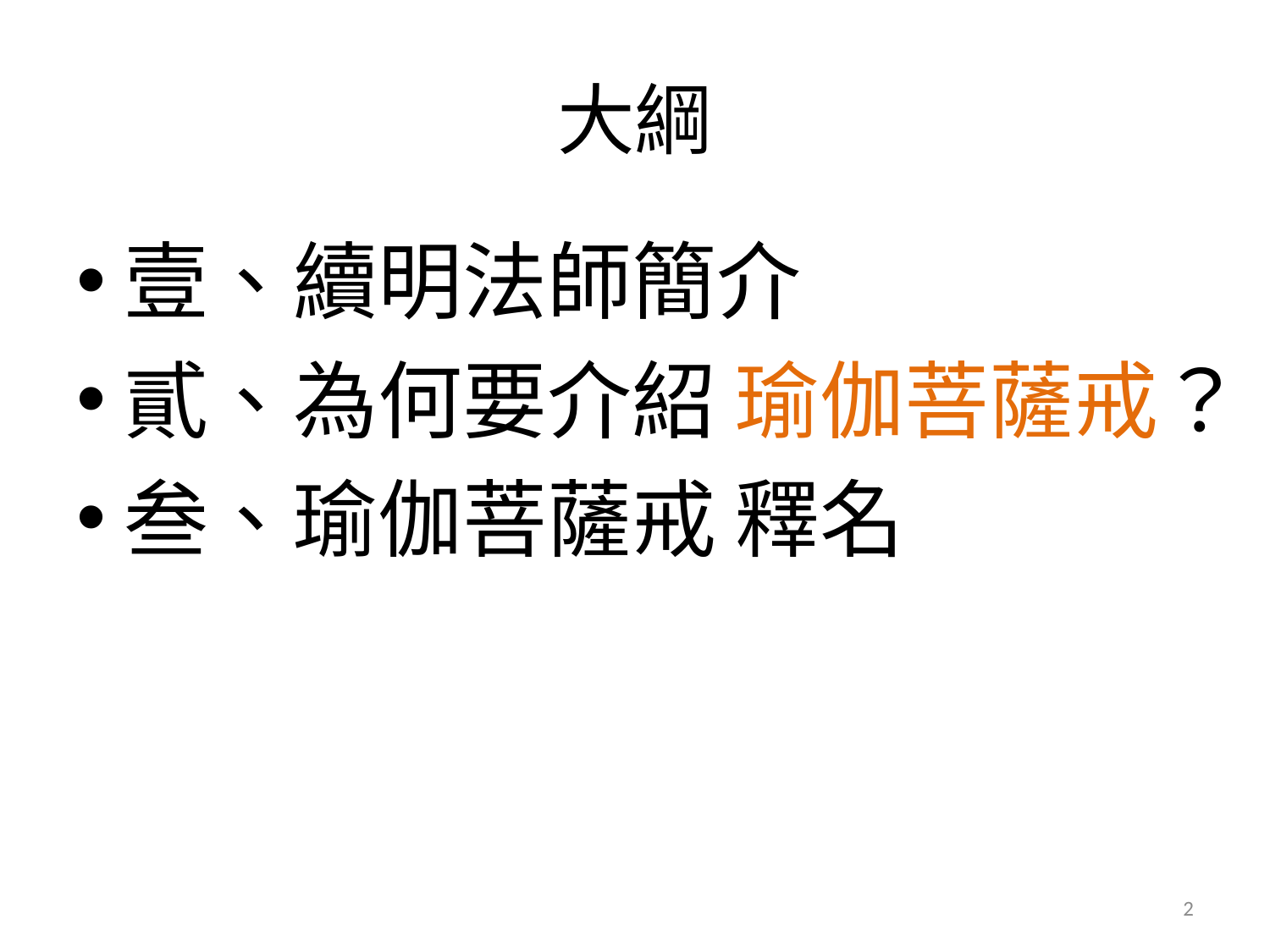

# 大綱
壹、續明法師簡介
貳、為何要介紹 瑜伽菩薩戒？
叁、瑜伽菩薩戒 釋名

2